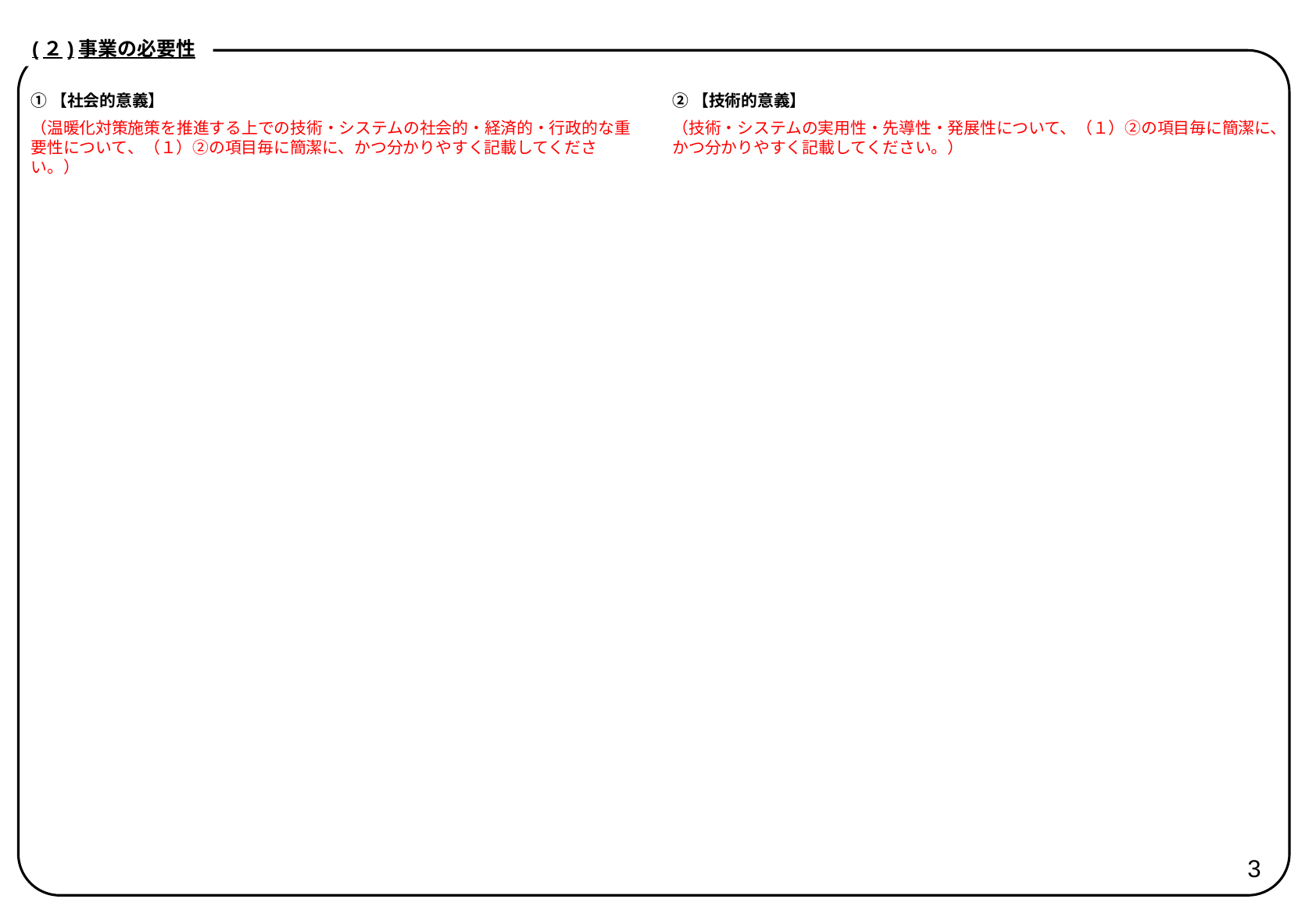

(２)事業の必要性

①【社会的意義】
（温暖化対策施策を推進する上での技術・システムの社会的・経済的・行政的な重要性について、（１）②の項目毎に簡潔に、かつ分かりやすく記載してください。）

②【技術的意義】
（技術・システムの実用性・先導性・発展性について、（１）②の項目毎に簡潔に、かつ分かりやすく記載してください。）

3